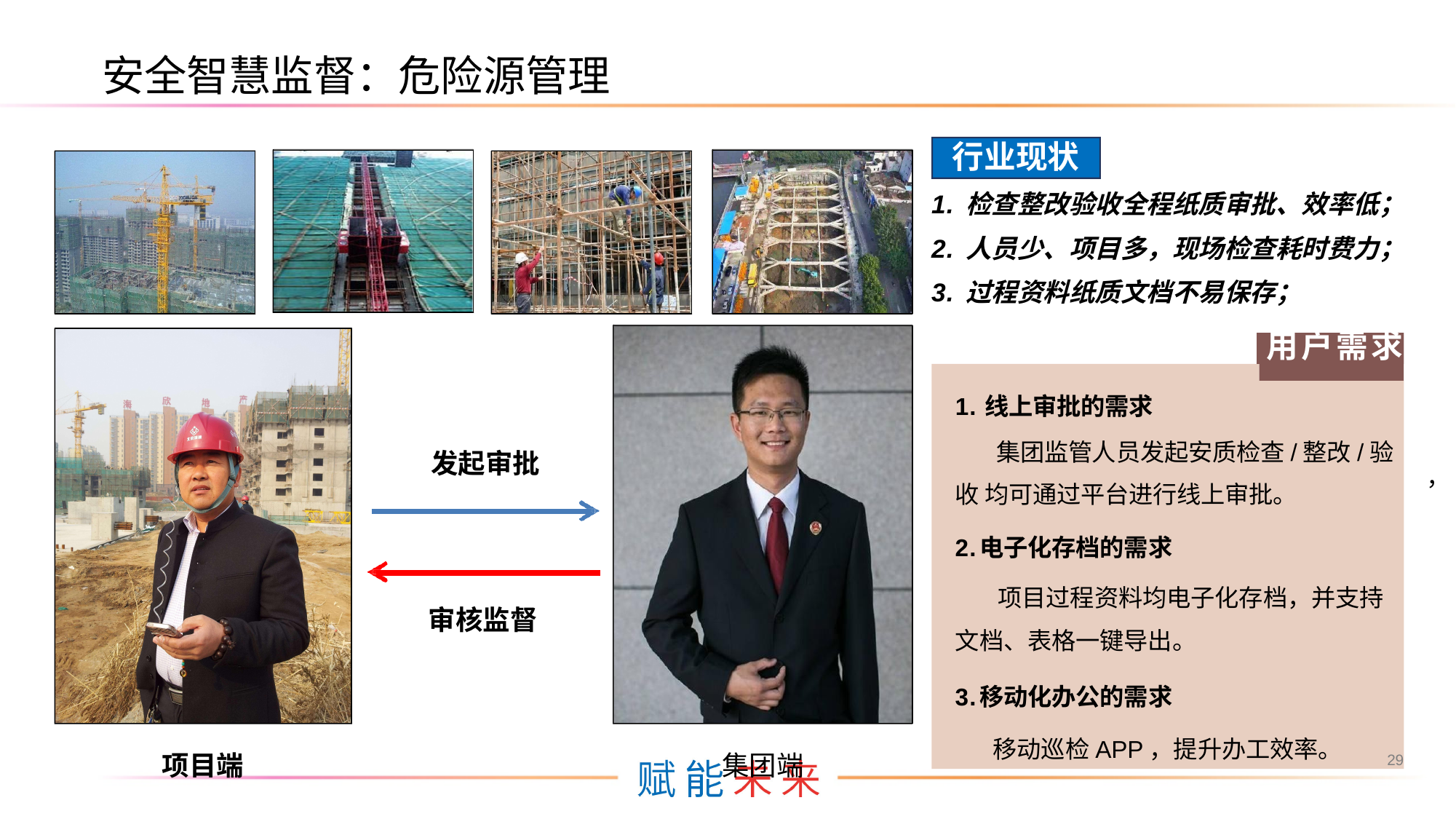

安全智慧监督：危险源管理
行业现状
检查整改验收全程纸质审批、效率低；
人员少、项目多，现场检查耗时费力；
过程资料纸质文档不易保存；

用户需求

线上审批的需求
集团监管人员发起安质检查/整改/验收 均可通过平台进行线上审批。
电子化存档的需求
项目过程资料均电子化存档，并支持 文档、表格一键导出。
移动化办公的需求
移动巡检APP，提升办工效率。
29

，
发起审批

审核监督

项目端
集团端
29